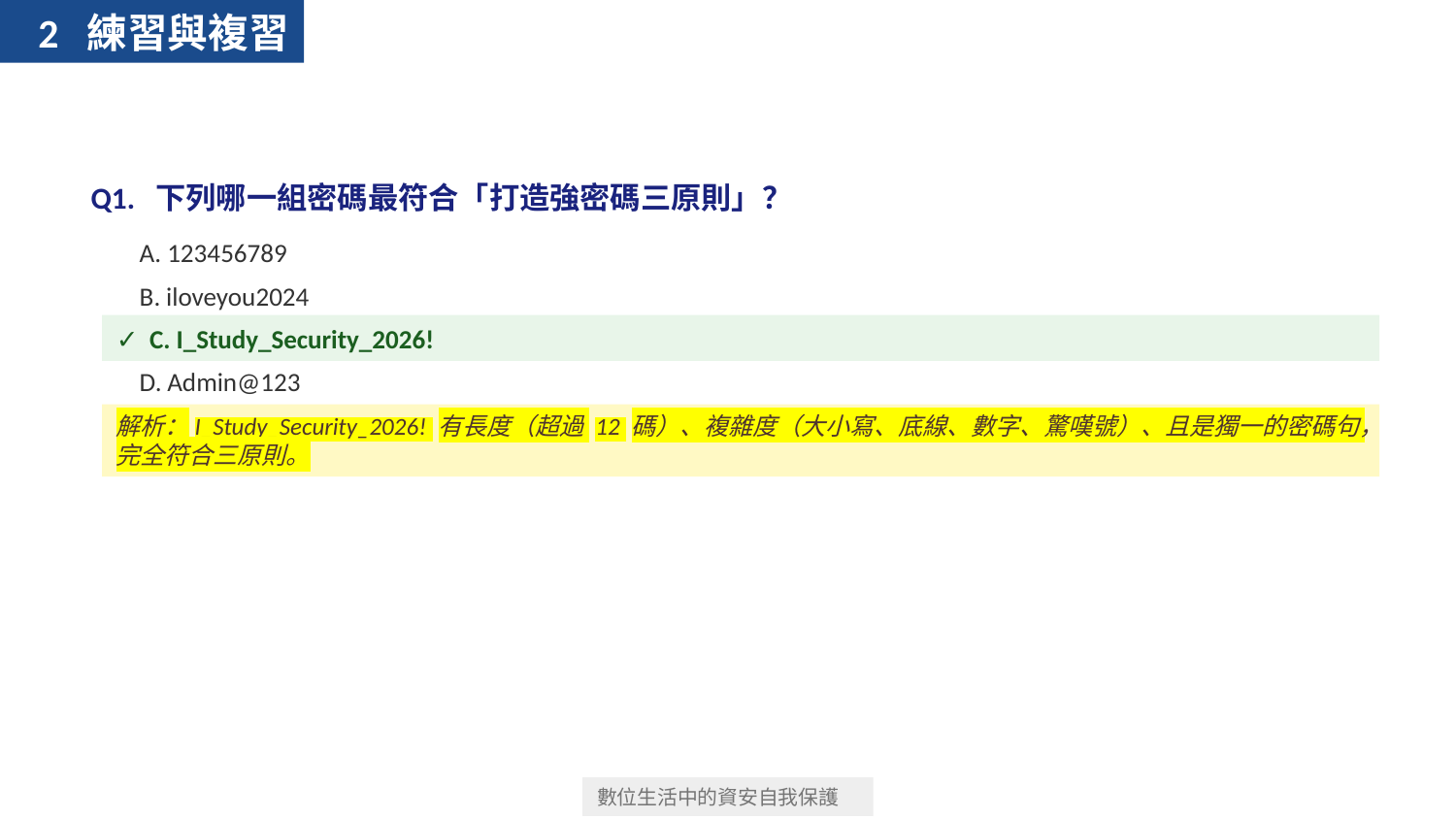

2  練習與複習
Q1.  下列哪一組密碼最符合「打造強密碼三原則」？
    A. 123456789
    B. iloveyou2024
✓  C. I_Study_Security_2026!
    D. Admin@123
解析：I_Study_Security_2026! 有長度（超過 12 碼）、複雜度（大小寫、底線、數字、驚嘆號）、且是獨一的密碼句，完全符合三原則。
數位生活中的資安自我保護